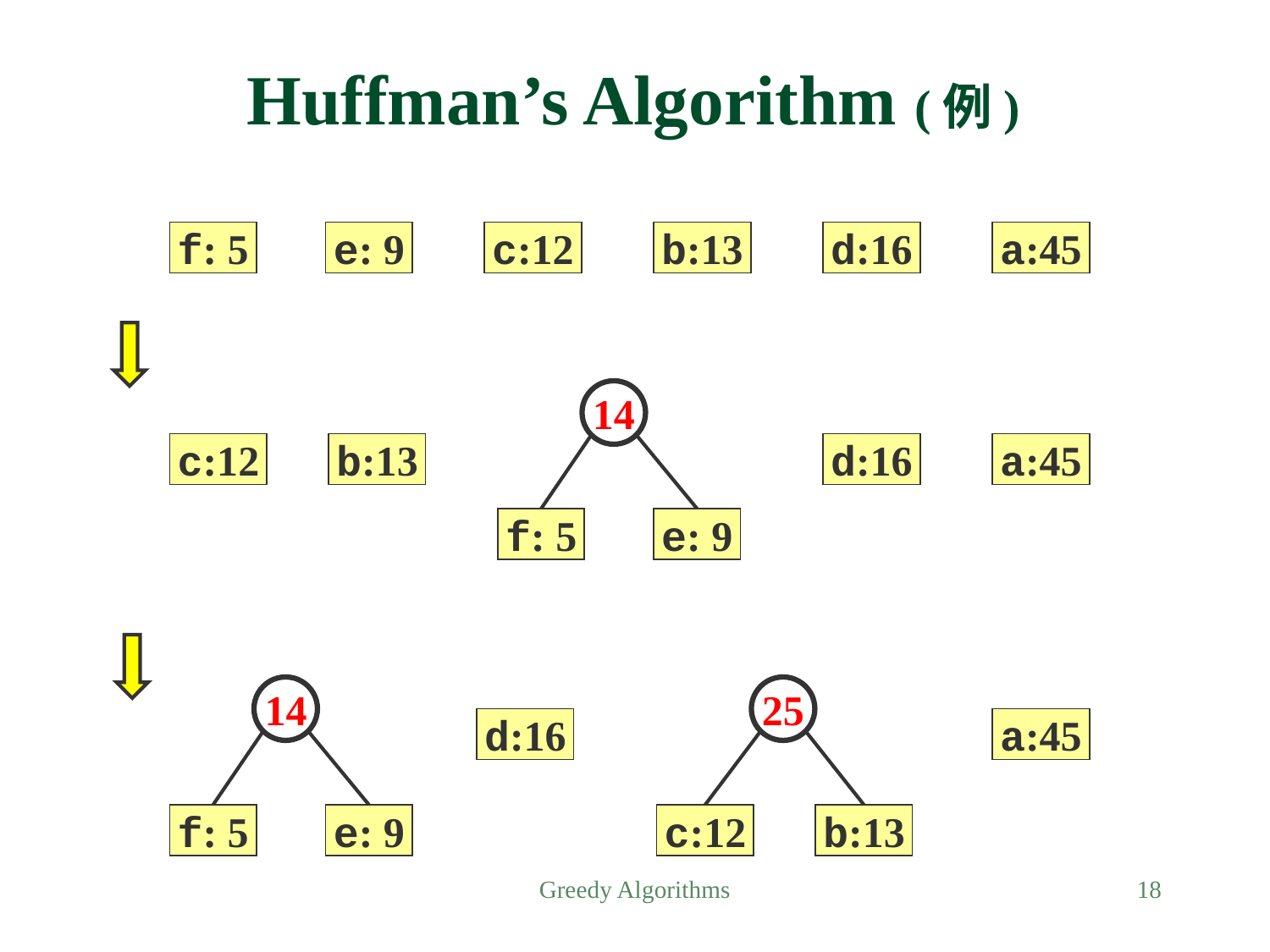

Huffman’s Algorithm (例)
f: 5
e: 9
c:12
b:13
d:16
a:45

14
c:12
b:13
d:16
a:45
f: 5
e: 9

14
25
d:16
a:45
f: 5
e: 9
c:12
b:13
Greedy Algorithms
18